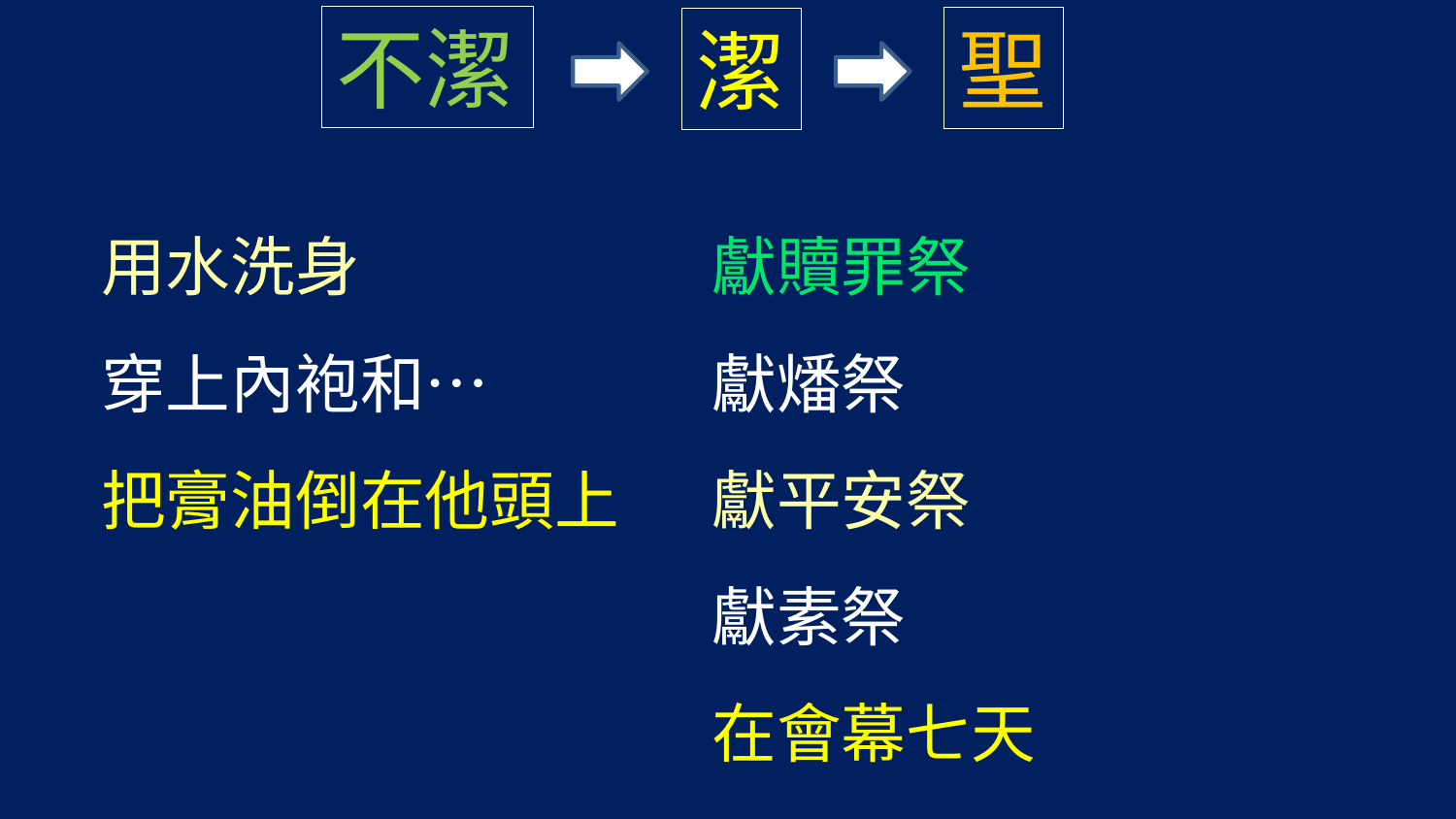

不潔
聖
潔

用水洗身
穿上內袍和…
把膏油倒在他頭上
獻贖罪祭
獻燔祭
獻平安祭
獻素祭
在會幕七天